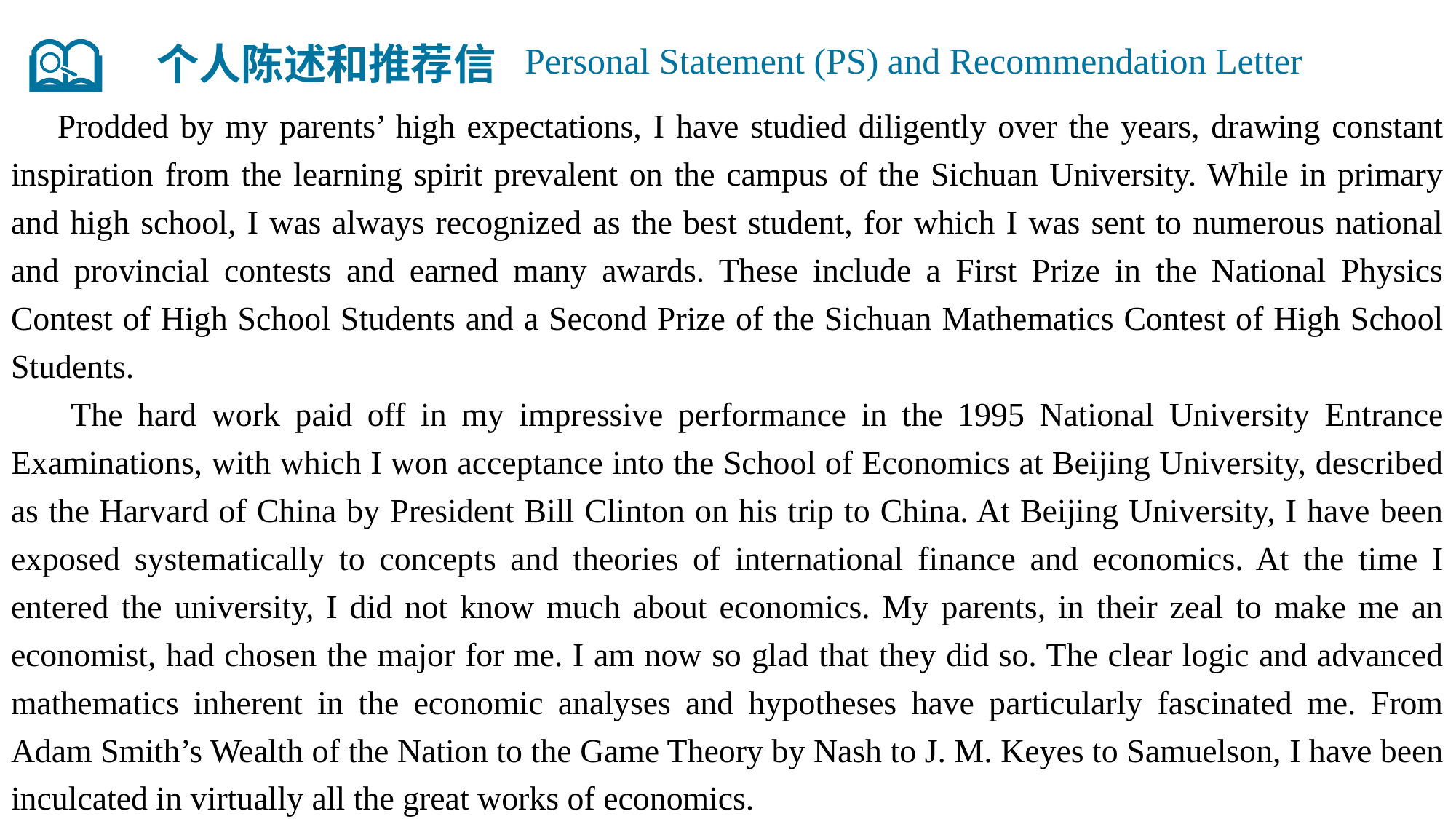

个人陈述和推荐信
Personal Statement (PS) and Recommendation Letter
    Prodded by my parents’ high expectations, I have studied diligently over the years, drawing constant inspiration from the learning spirit prevalent on the campus of the Sichuan University. While in primary and high school, I was always recognized as the best student, for which I was sent to numerous national and provincial contests and earned many awards. These include a First Prize in the National Physics Contest of High School Students and a Second Prize of the Sichuan Mathematics Contest of High School Students.
    The hard work paid off in my impressive performance in the 1995 National University Entrance Examinations, with which I won acceptance into the School of Economics at Beijing University, described as the Harvard of China by President Bill Clinton on his trip to China. At Beijing University, I have been exposed systematically to concepts and theories of international finance and economics. At the time I entered the university, I did not know much about economics. My parents, in their zeal to make me an economist, had chosen the major for me. I am now so glad that they did so. The clear logic and advanced mathematics inherent in the economic analyses and hypotheses have particularly fascinated me. From Adam Smith’s Wealth of the Nation to the Game Theory by Nash to J. M. Keyes to Samuelson, I have been inculcated in virtually all the great works of economics.